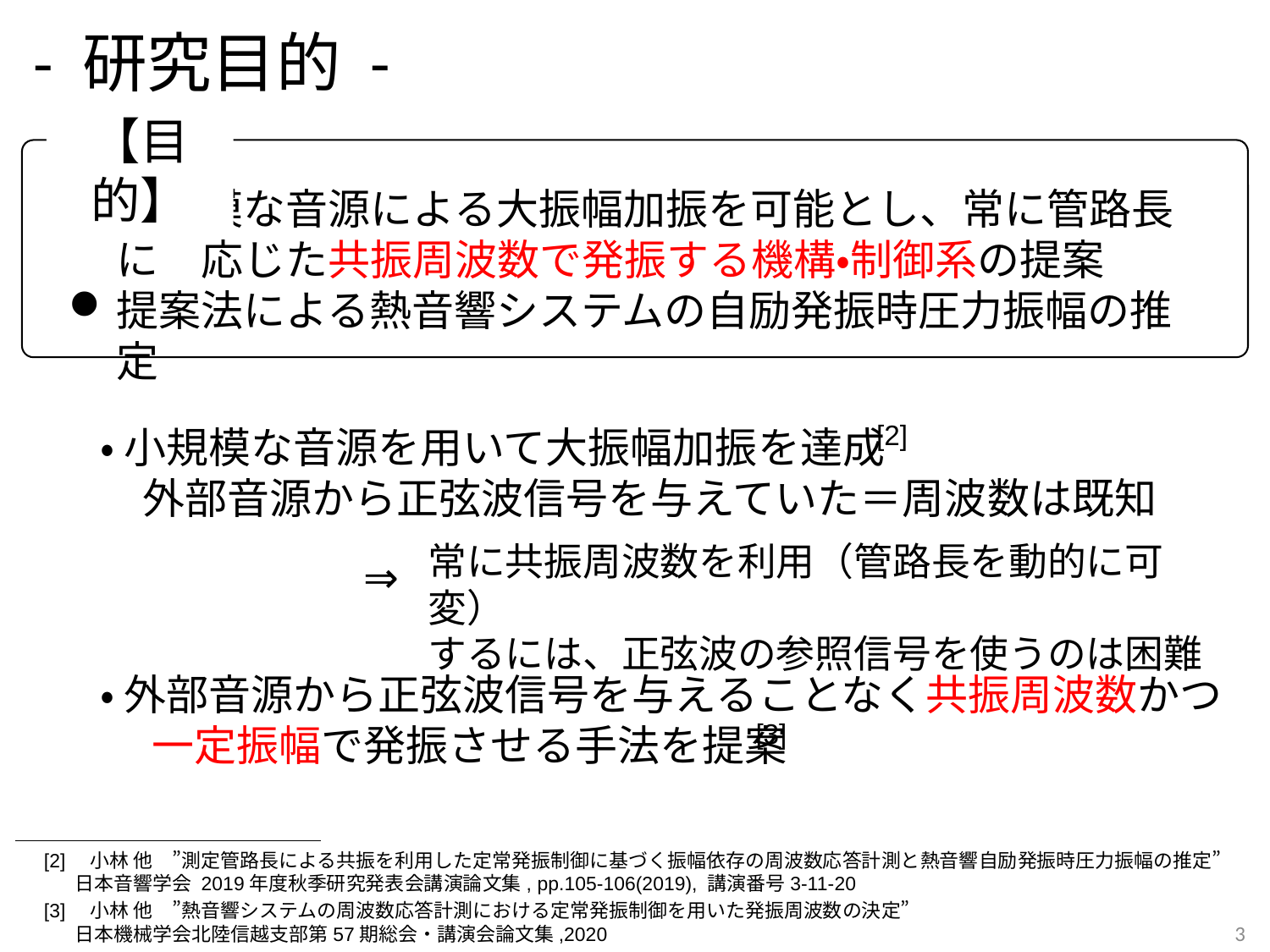

# - 研究目的 -
【目的】

小規模な音源による大振幅加振を可能とし、常に管路長に　応じた共振周波数で発振する機構・制御系の提案
提案法による熱音響システムの自励発振時圧力振幅の推定
[2]
・ 小規模な音源を用いて大振幅加振を達成
　外部音源から正弦波信号を与えていた＝周波数は既知
常に共振周波数を利用（管路長を動的に可変）
するには、正弦波の参照信号を使うのは困難
⇒
・ 外部音源から正弦波信号を与えることなく共振周波数かつ
　 一定振幅で発振させる手法を提案
[3]
[2]　小林 他　”測定管路長による共振を利用した定常発振制御に基づく振幅依存の周波数応答計測と熱音響自励発振時圧力振幅の推定”
      日本音響学会 2019年度秋季研究発表会講演論文集, pp.105-106(2019), 講演番号3-11-20
[3]　小林 他　”熱音響システムの周波数応答計測における定常発振制御を用いた発振周波数の決定”
      日本機械学会北陸信越支部第57期総会・講演会論文集,2020
3